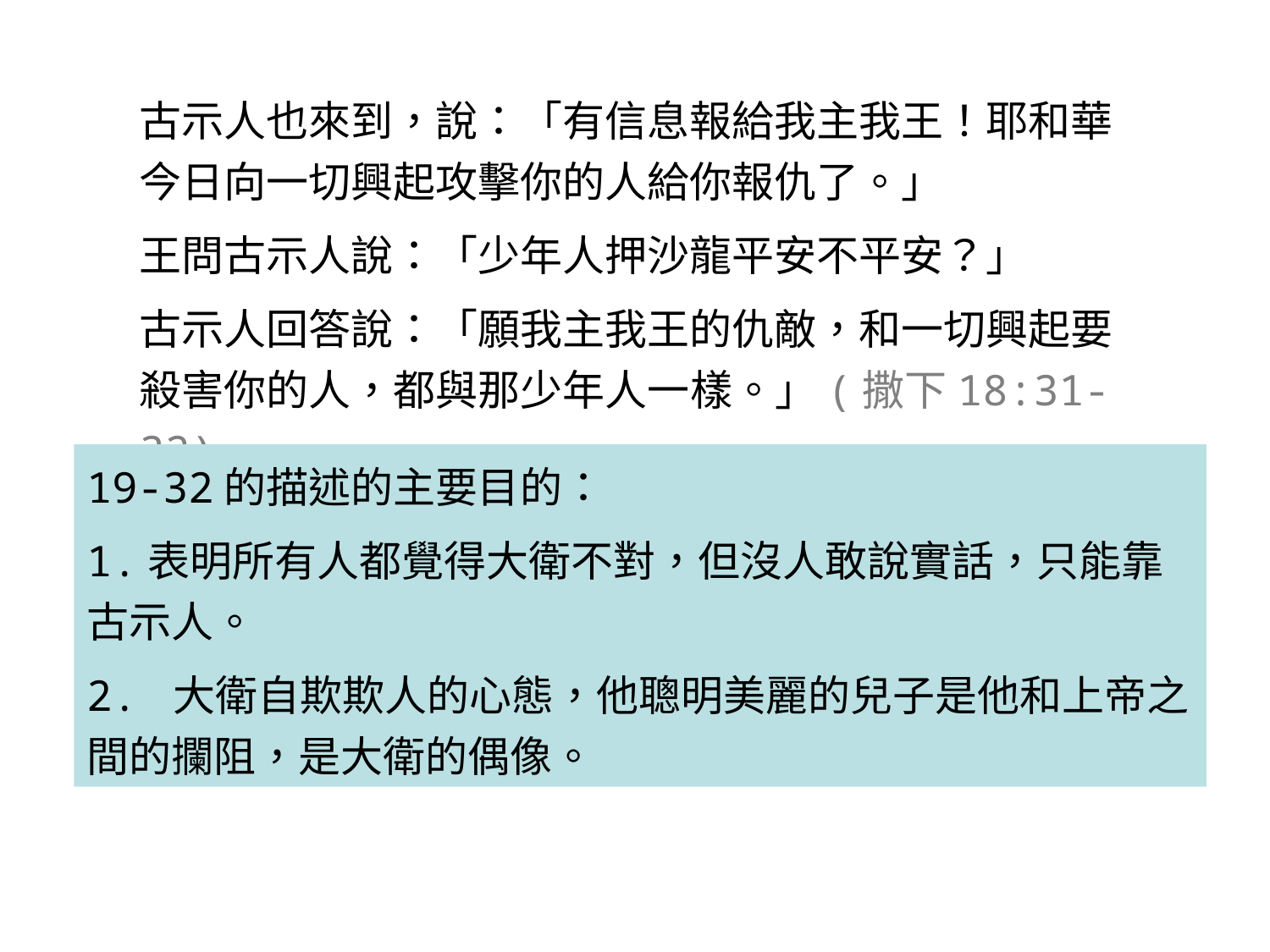

古示人也來到，說：「有信息報給我主我王！耶和華今日向一切興起攻擊你的人給你報仇了。」
王問古示人說：「少年人押沙龍平安不平安？」
古示人回答說：「願我主我王的仇敵，和一切興起要殺害你的人，都與那少年人一樣。」(撒下18:31-32)
19-32的描述的主要目的：
1.表明所有人都覺得大衛不對，但沒人敢說實話，只能靠古示人。
2. 大衛自欺欺人的心態，他聰明美麗的兒子是他和上帝之間的攔阻，是大衛的偶像。